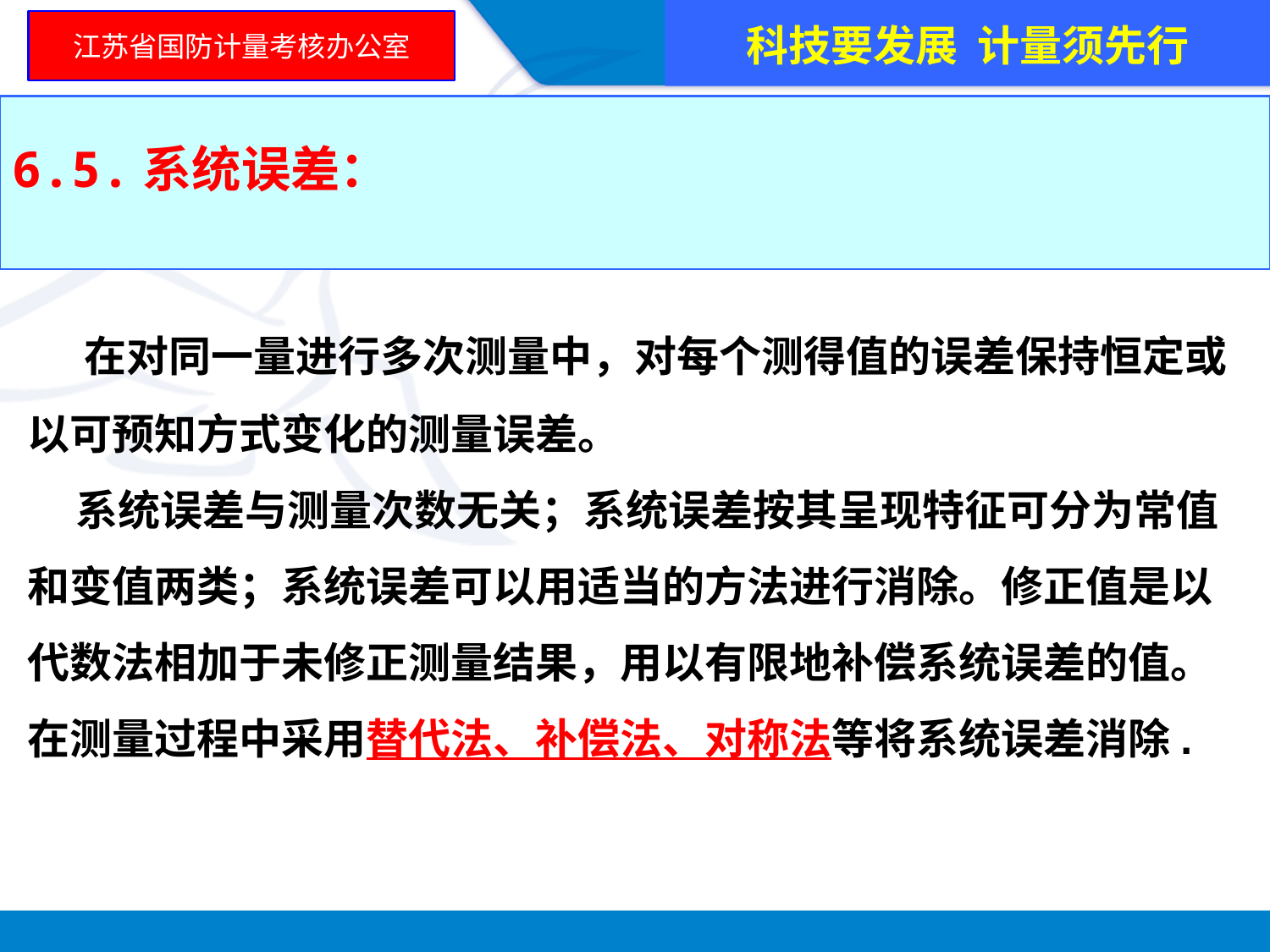

科技要发展  计量须先行
江苏省国防计量考核办公室
6.5.系统误差：

    在对同一量进行多次测量中，对每个测得值的误差保持恒定或以可预知方式变化的测量误差。
    系统误差与测量次数无关；系统误差按其呈现特征可分为常值和变值两类；系统误差可以用适当的方法进行消除。修正值是以代数法相加于未修正测量结果，用以有限地补偿系统误差的值。在测量过程中采用替代法、补偿法、对称法等将系统误差消除.